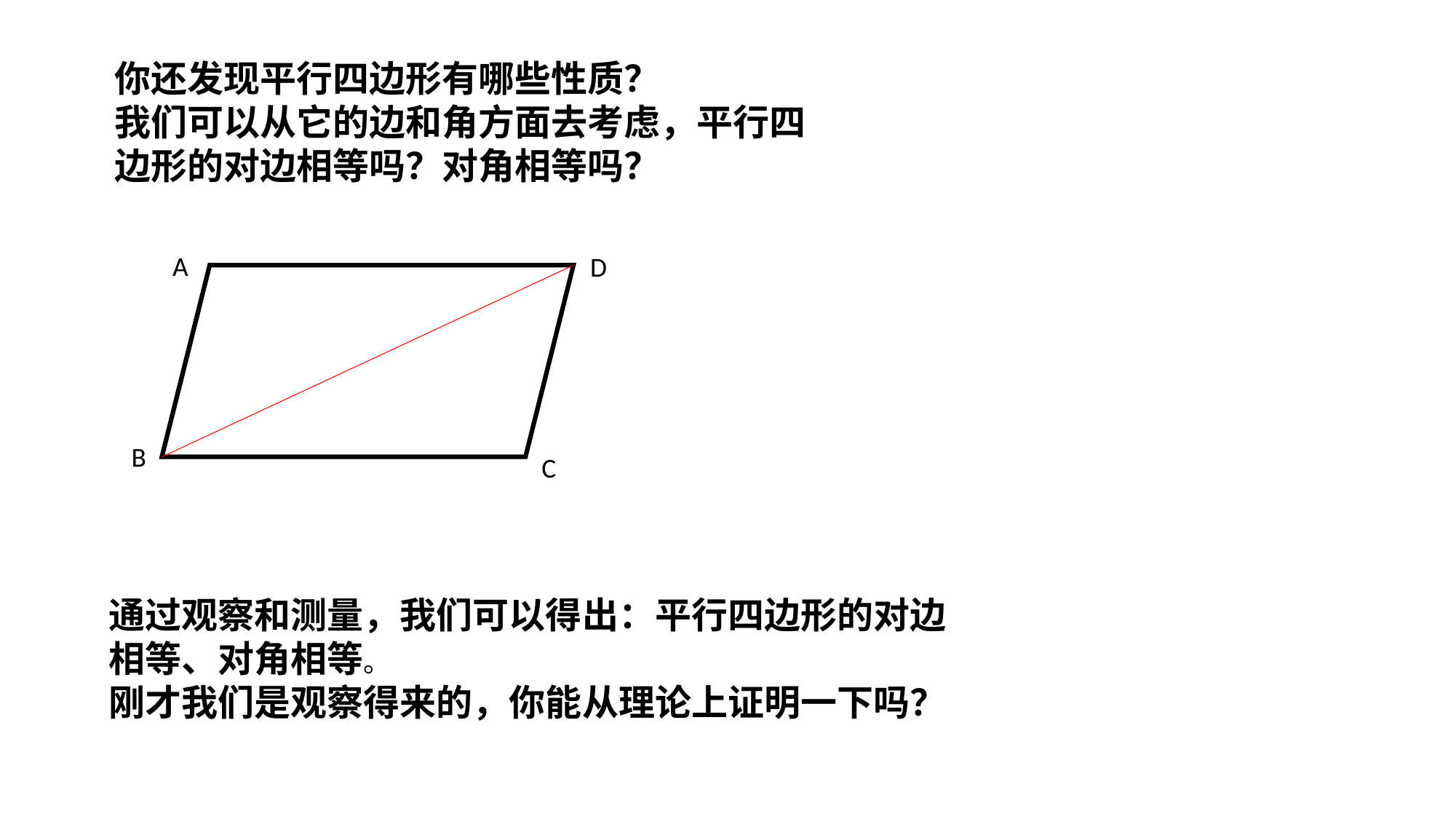

你还发现平行四边形有哪些性质？
我们可以从它的边和角方面去考虑，平行四边形的对边相等吗？对角相等吗？
A
D

B
C
通过观察和测量，我们可以得出：平行四边形的对边相等、对角相等。
刚才我们是观察得来的，你能从理论上证明一下吗？